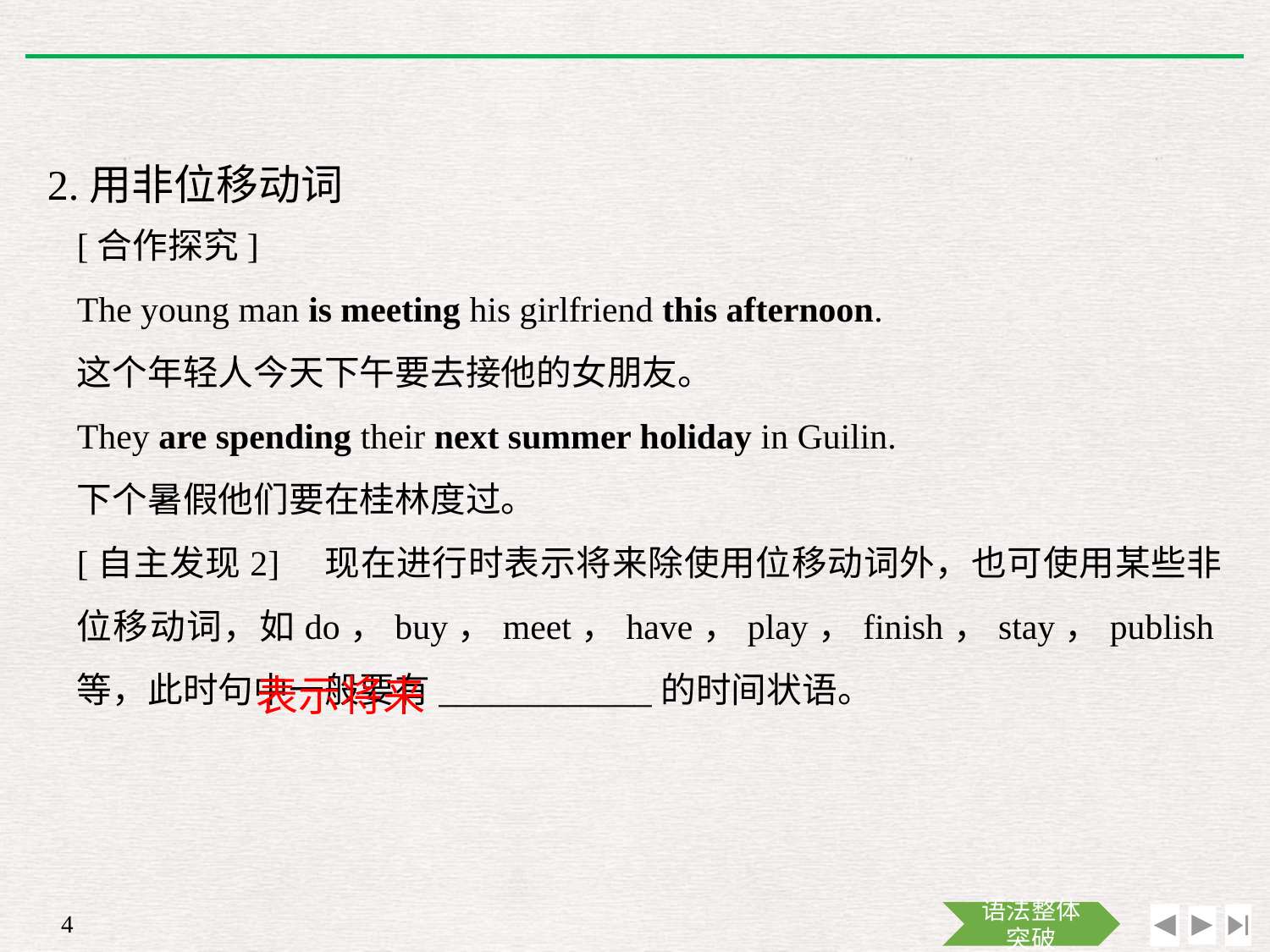

2.用非位移动词
[合作探究]
The young man is meeting his girlfriend this afternoon.
这个年轻人今天下午要去接他的女朋友。
They are spending their next summer holiday in Guilin.
下个暑假他们要在桂林度过。
[自主发现2]　现在进行时表示将来除使用位移动词外，也可使用某些非位移动词，如do，buy，meet，have，play，finish，stay，publish等，此时句中一般要有____________的时间状语。
表示将来